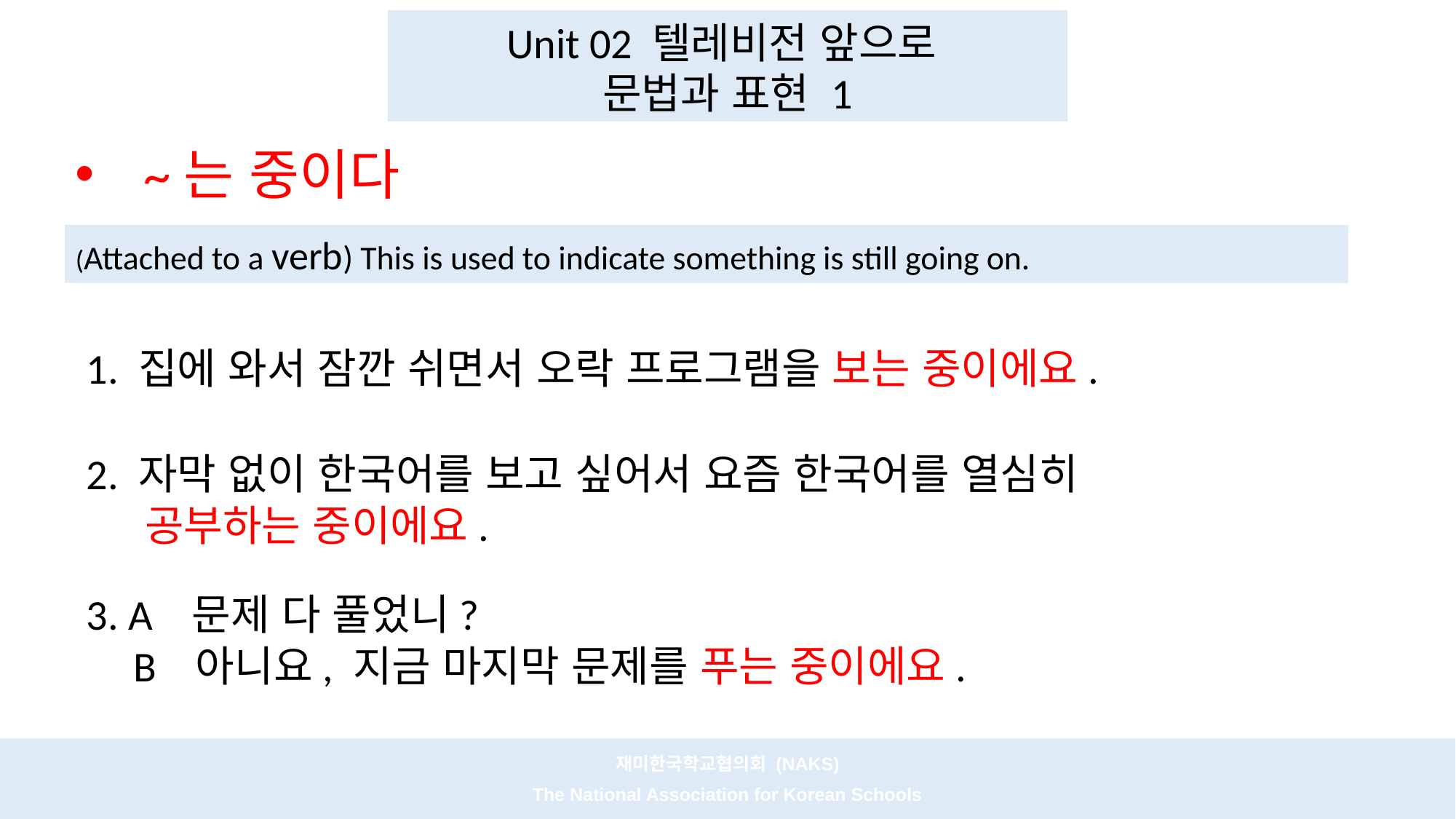

Unit 02 텔레비전 앞으로
문법과 표현 1
~는 중이다
(Attached to a verb) This is used to indicate something is still going on.
 1. 집에 와서 잠깐 쉬면서 오락 프로그램을 보는 중이에요.
 2. 자막 없이 한국어를 보고 싶어서 요즘 한국어를 열심히
     공부하는 중이에요.
 3. A   문제 다 풀었니?
      B   아니요, 지금 마지막 문제를 푸는 중이에요.
재미한국학교협의회 (NAKS)
The National Association for Korean Schools